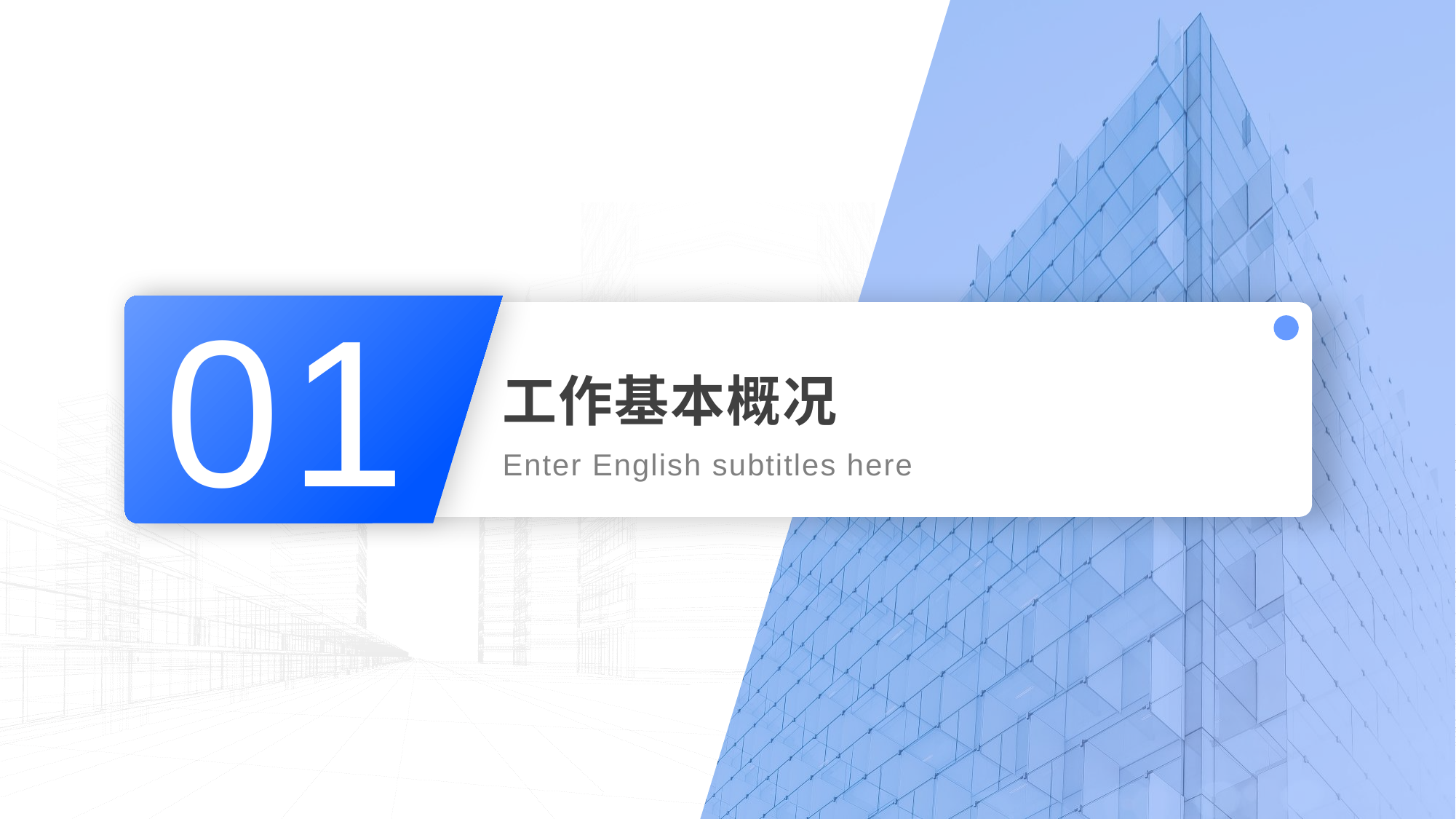

01
# 工作基本概况
Enter English subtitles here